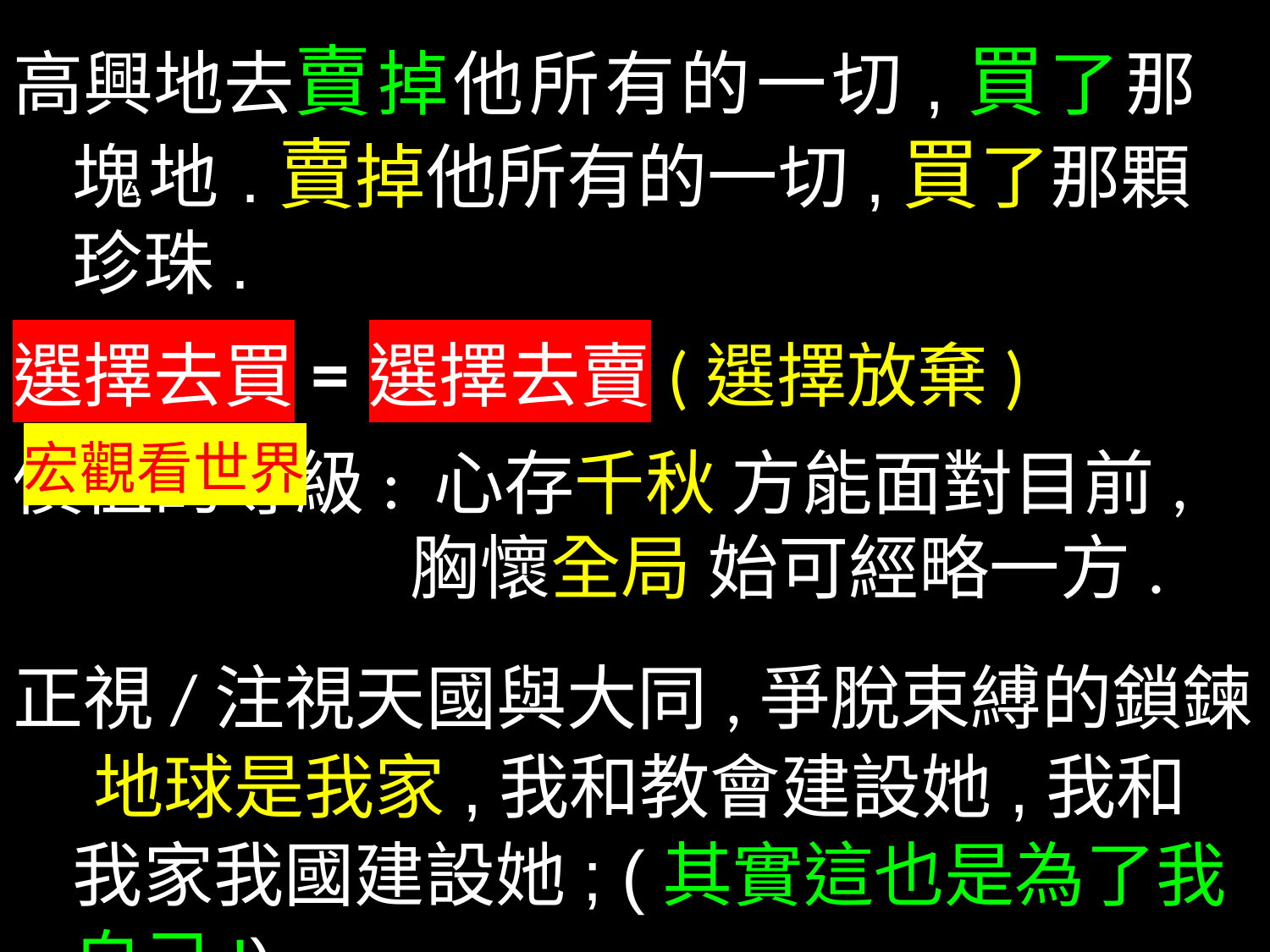

高興地去賣掉他所有的一切,買了那塊地.賣掉他所有的一切,買了那顆珍珠.
選擇去買=選擇去賣(選擇放棄)
價值的等級: 心存千秋 方能面對目前,
                     胸懷全局 始可經略一方.
正視/注視天國與大同,爭脫束縛的鎖鍊
    地球是我家,我和教會建設她,我和我家我國建設她; (其實這也是為了我自己!)

宏觀看世界